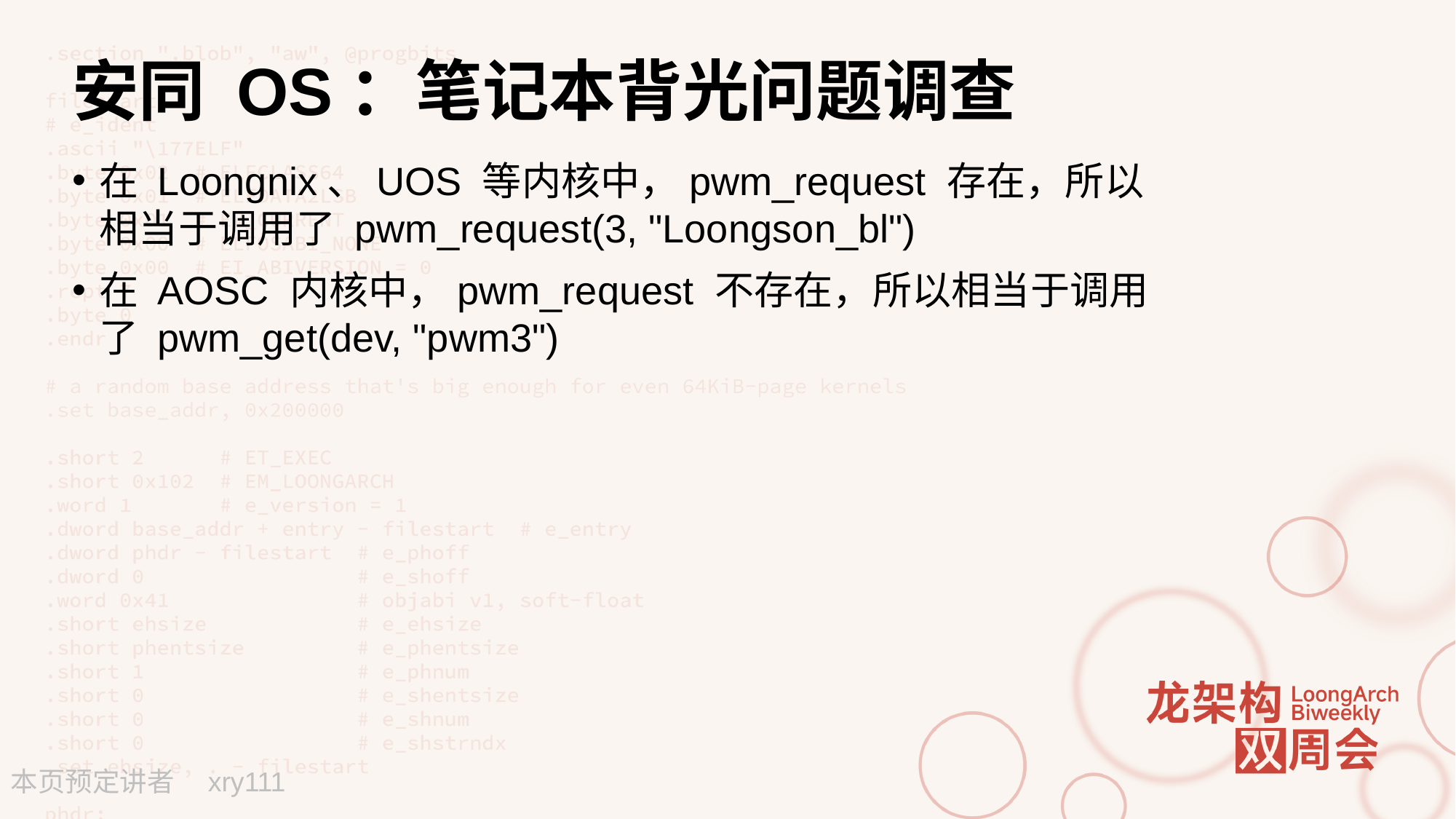

# 安同 OS：笔记本背光问题调查
在 Loongnix、UOS 等内核中，pwm_request 存在，所以相当于调用了 pwm_request(3, "Loongson_bl")
在 AOSC 内核中，pwm_request 不存在，所以相当于调用了 pwm_get(dev, "pwm3")
xry111